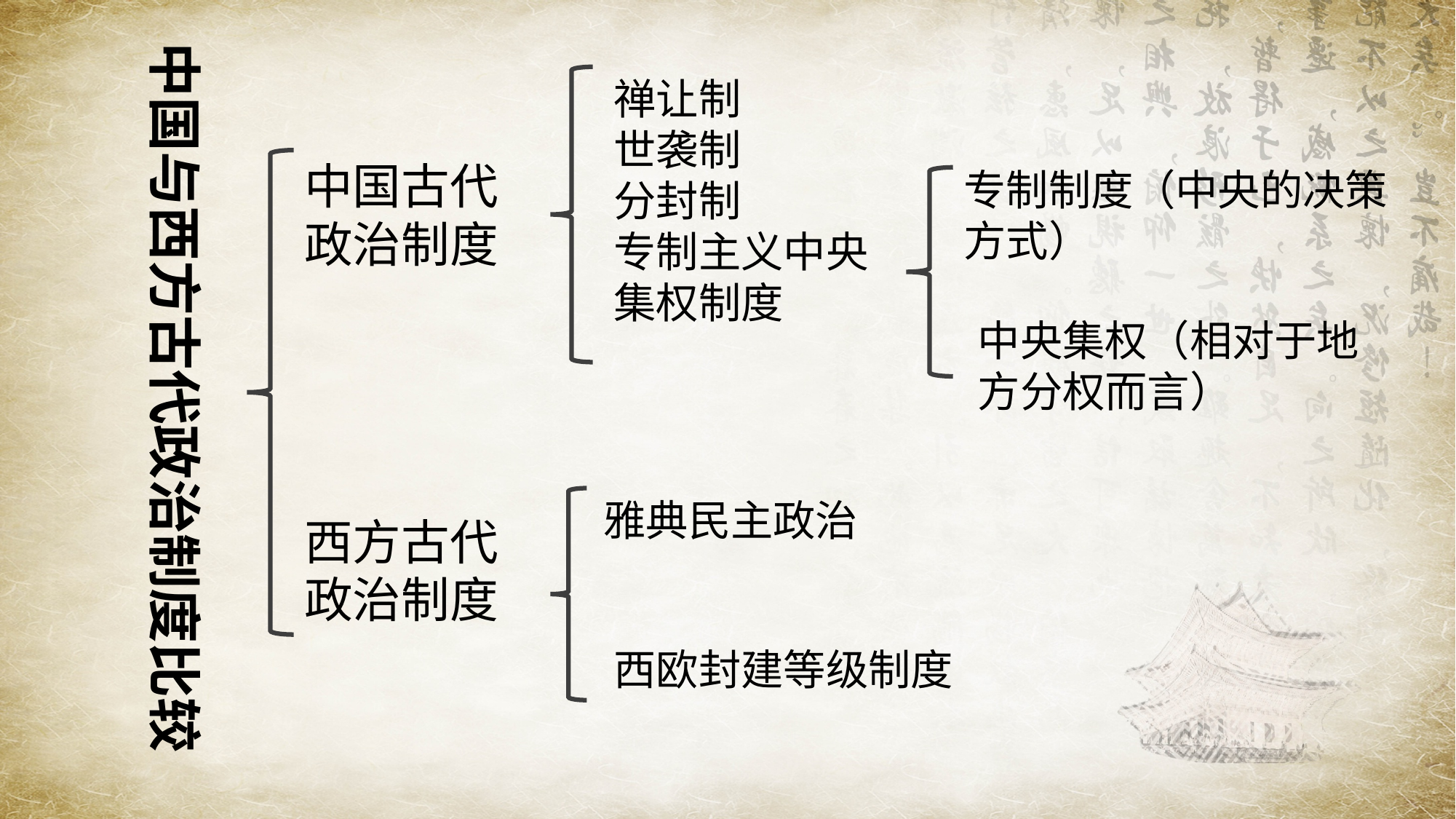

中国与西方古代政治制度比较

禅让制
世袭制
分封制
专制主义中央
集权制度

中国古代政治制度
专制制度（中央的决策方式）

中央集权（相对于地方分权而言）

雅典民主政治
西方古代政治制度
西欧封建等级制度